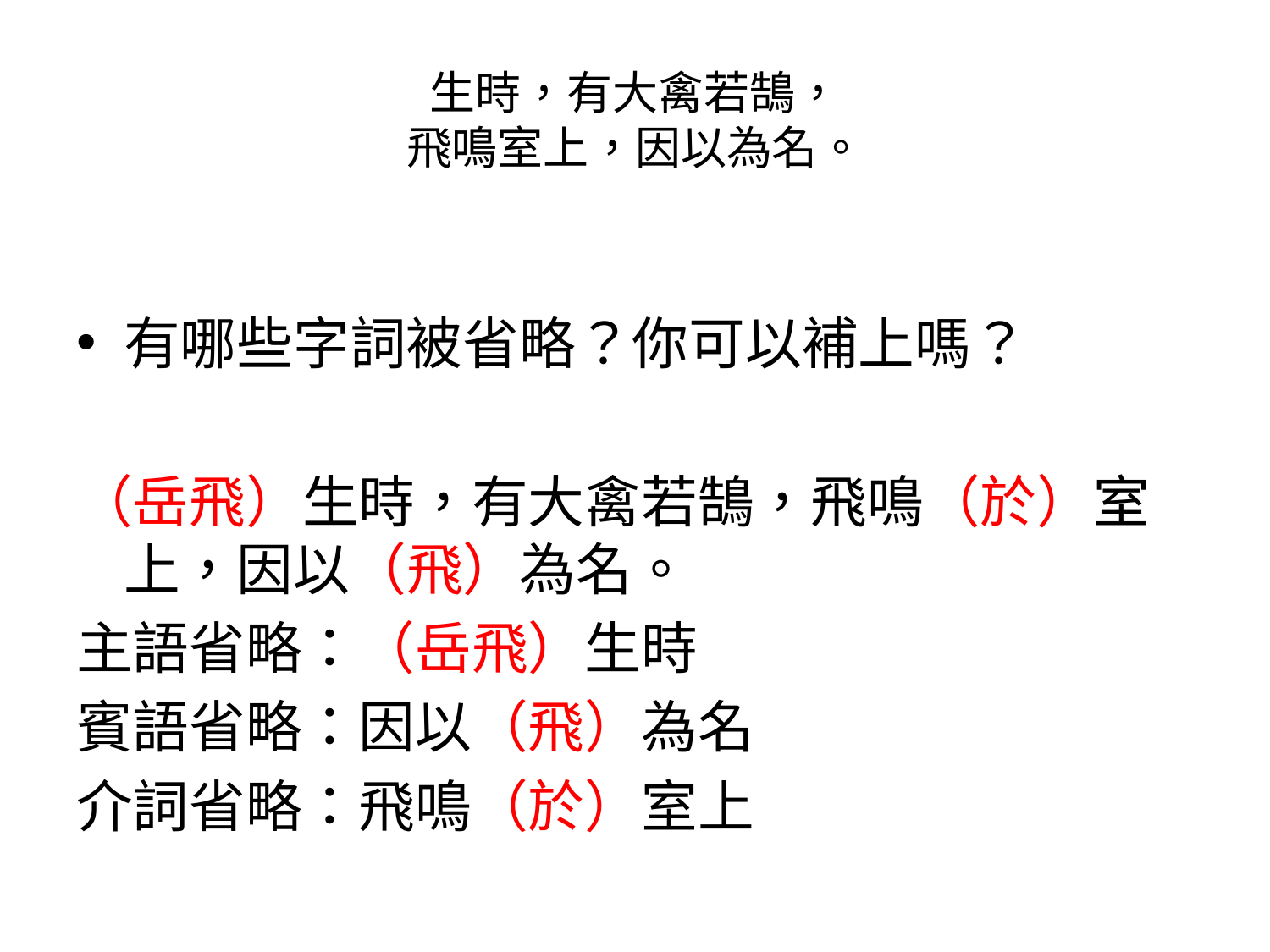

# 生時，有大禽若鵠， 飛鳴室上，因以為名。

有哪些字詞被省略？你可以補上嗎？

（岳飛）生時，有大禽若鵠，飛鳴（於）室上，因以（飛）為名。
主語省略：（岳飛）生時
賓語省略：因以（飛）為名
介詞省略：飛鳴（於）室上